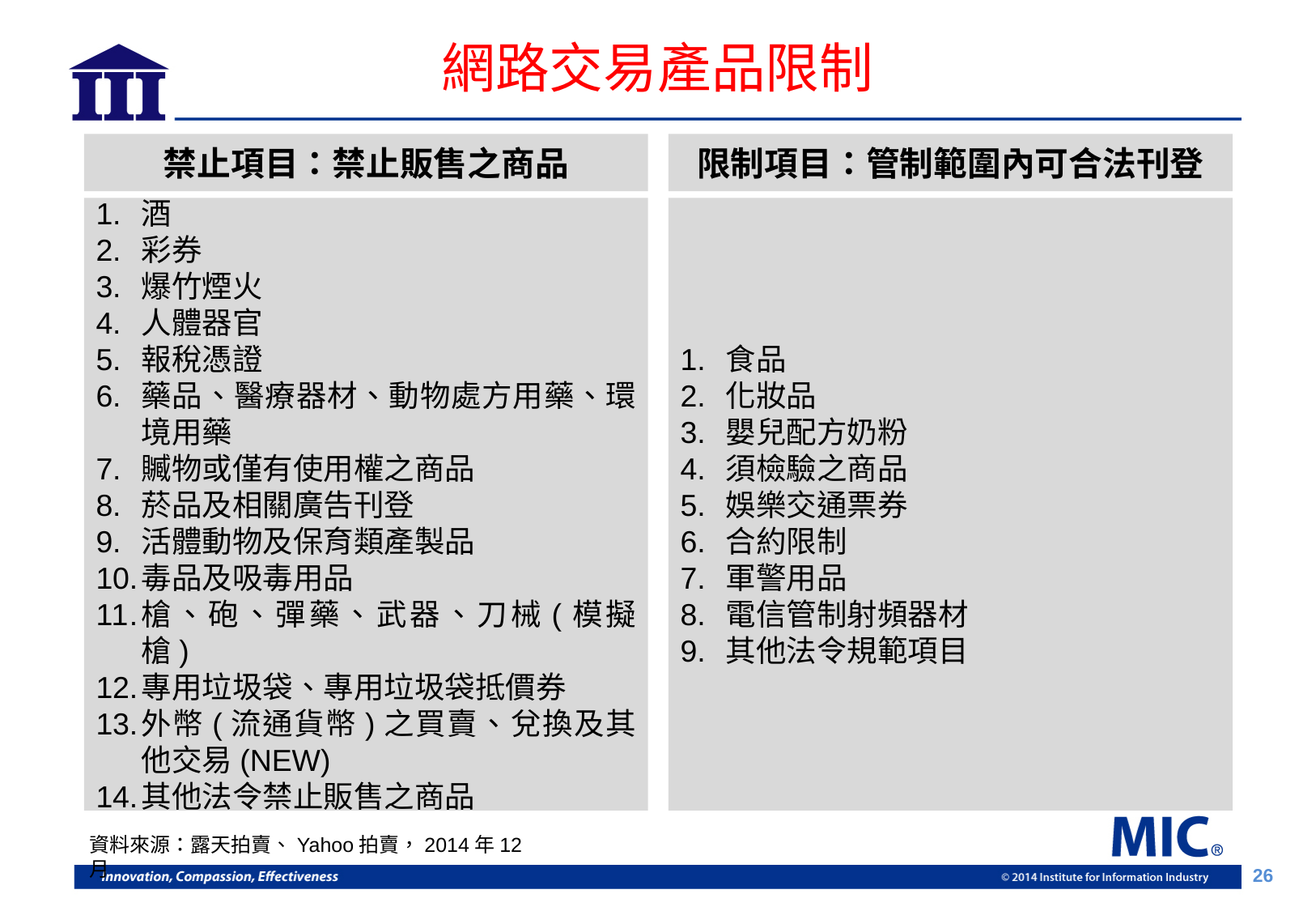

# 網路交易產品限制
禁止項目：禁止販售之商品
酒
彩券
爆竹煙火
人體器官
報稅憑證
藥品、醫療器材、動物處方用藥、環境用藥
贓物或僅有使用權之商品
菸品及相關廣告刊登
活體動物及保育類產製品
毒品及吸毒用品
槍、砲、彈藥、武器、刀械(模擬槍)
專用垃圾袋、專用垃圾袋抵價券
外幣(流通貨幣)之買賣、兌換及其他交易(NEW)
其他法令禁止販售之商品
限制項目：管制範圍內可合法刊登
食品
化妝品
嬰兒配方奶粉
須檢驗之商品
娛樂交通票券
合約限制
軍警用品
電信管制射頻器材
其他法令規範項目
資料來源：露天拍賣、Yahoo拍賣，2014年12月